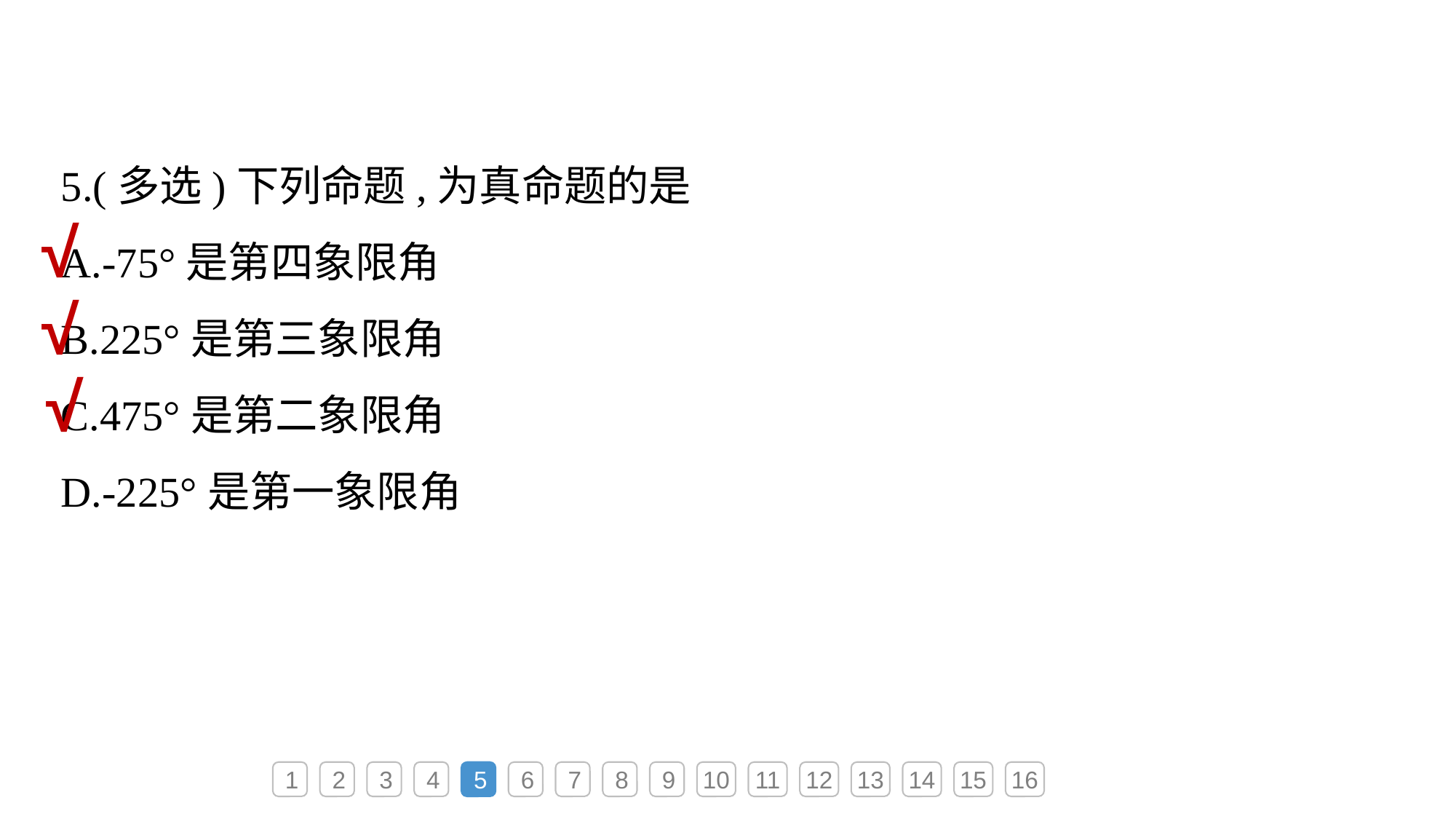

5.(多选)下列命题,为真命题的是
A.-75°是第四象限角
B.225°是第三象限角
C.475°是第二象限角
D.-225°是第一象限角
√
√
√
1
2
3
4
5
6
7
8
9
10
11
12
13
14
15
16